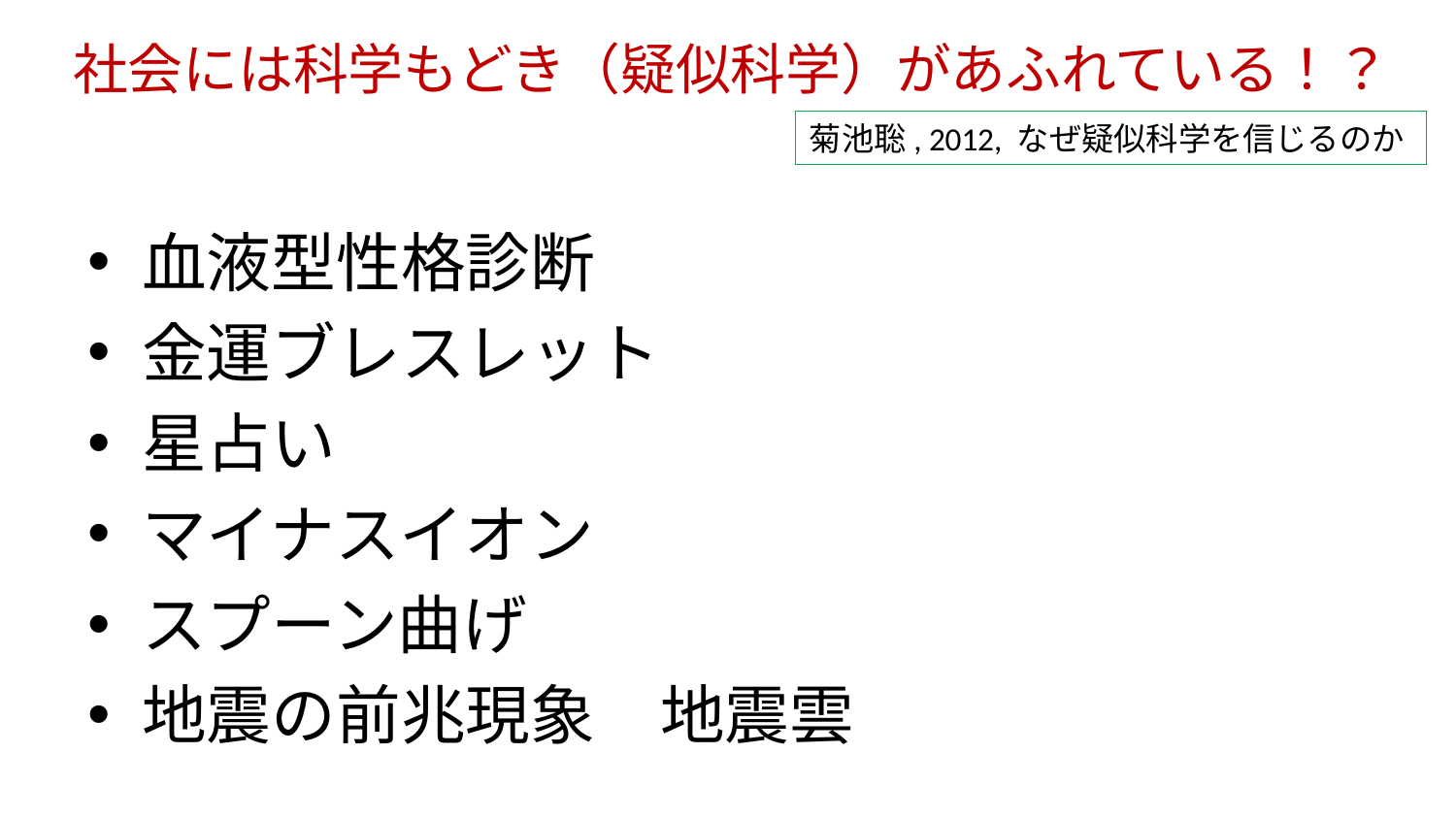

# 社会には科学もどき（疑似科学）があふれている！？
菊池聡, 2012, なぜ疑似科学を信じるのか
血液型性格診断
金運ブレスレット
星占い
マイナスイオン
スプーン曲げ
地震の前兆現象　地震雲